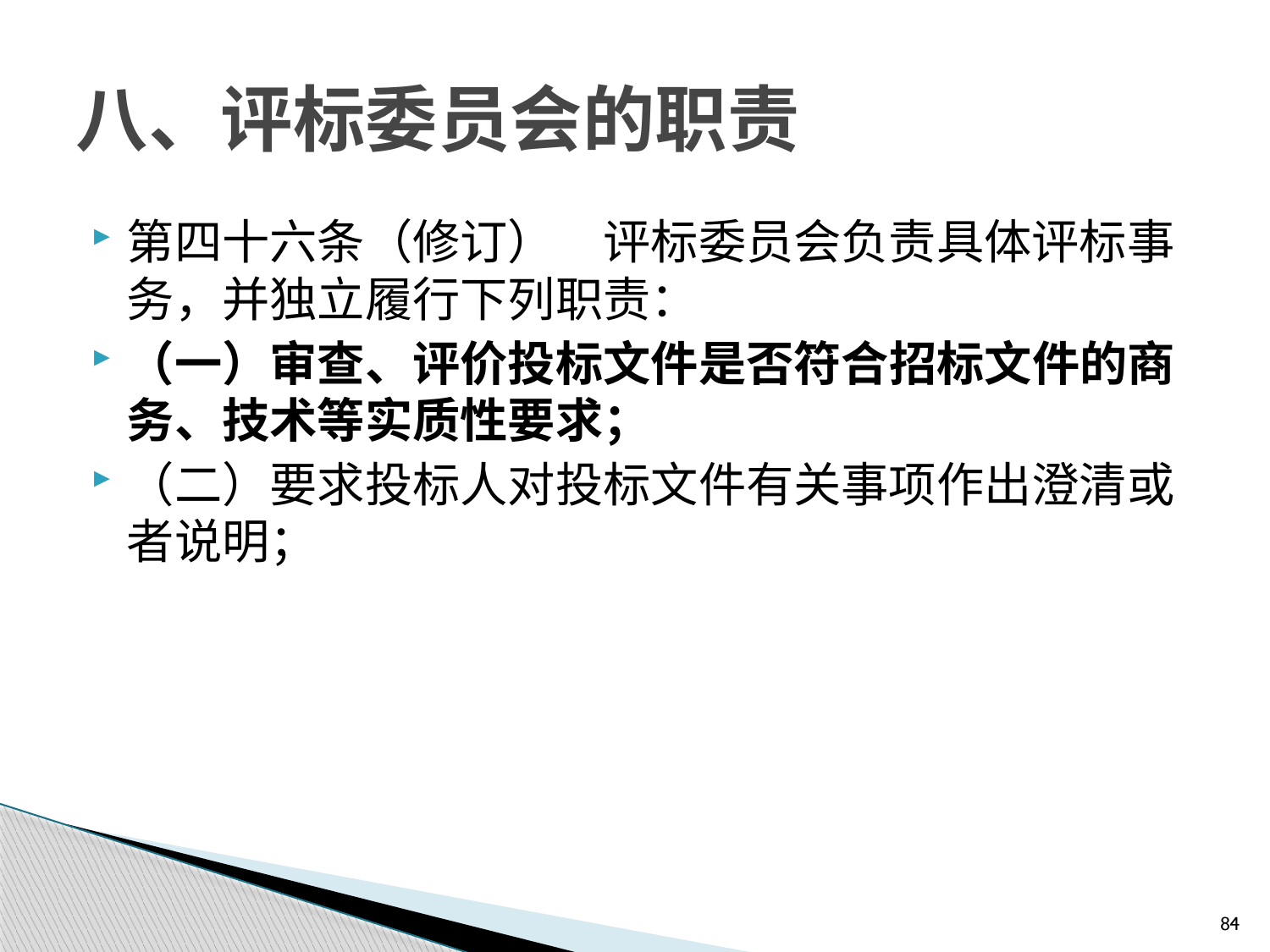

# 八、评标委员会的职责
第四十六条（修订）　评标委员会负责具体评标事务，并独立履行下列职责：
（一）审查、评价投标文件是否符合招标文件的商务、技术等实质性要求；
（二）要求投标人对投标文件有关事项作出澄清或者说明；
84